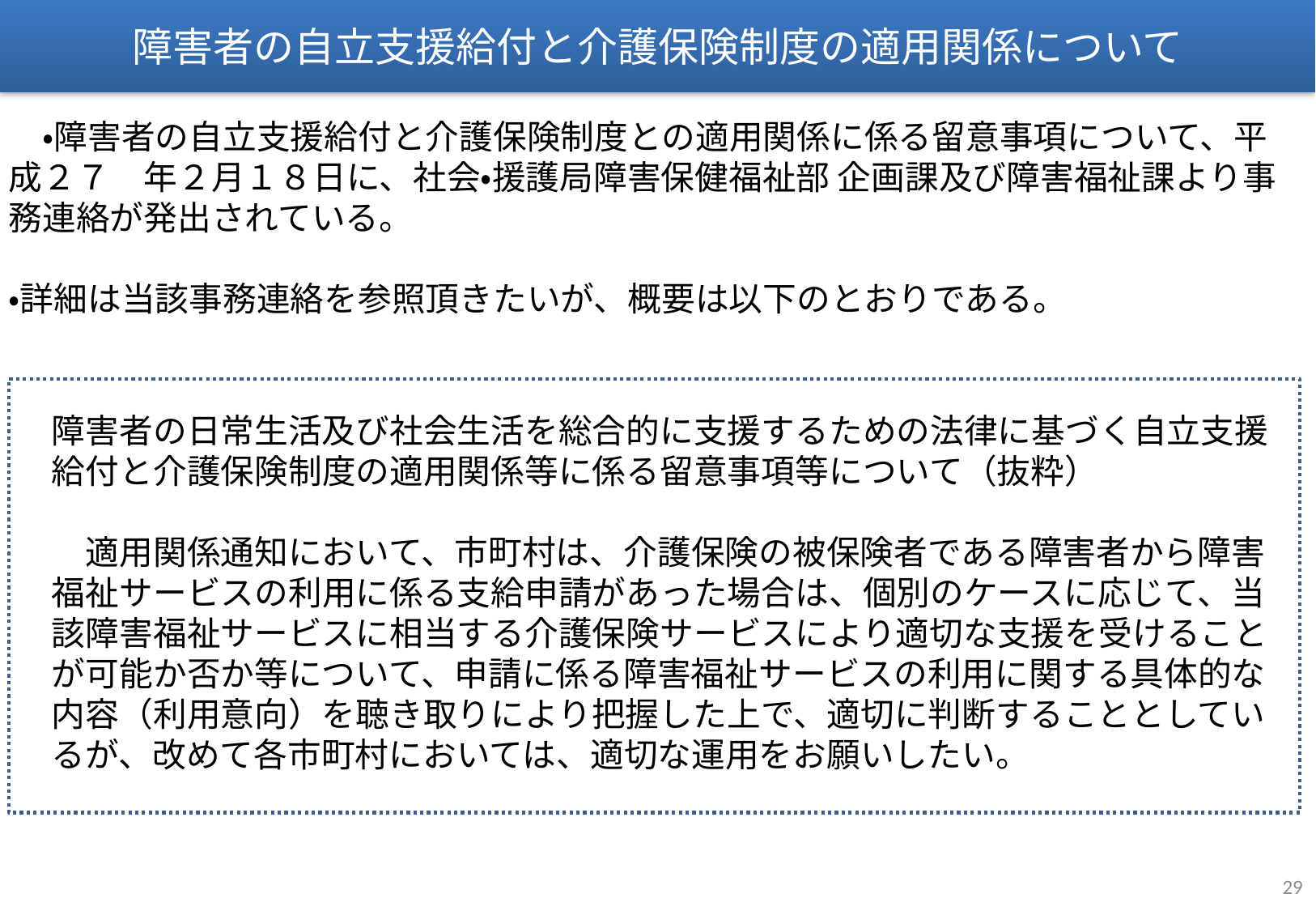

障害者の自立支援給付と介護保険制度の適用関係について
　・障害者の自立支援給付と介護保険制度との適用関係に係る留意事項について、平成２７　年２月１８日に、社会・援護局障害保健福祉部 企画課及び障害福祉課より事務連絡が発出されている。

・詳細は当該事務連絡を参照頂きたいが、概要は以下のとおりである。

障害者の日常生活及び社会生活を総合的に支援するための法律に基づく自立支援給付と介護保険制度の適用関係等に係る留意事項等について（抜粋）

　適用関係通知において、市町村は、介護保険の被保険者である障害者から障害福祉サービスの利用に係る支給申請があった場合は、個別のケースに応じて、当該障害福祉サービスに相当する介護保険サービスにより適切な支援を受けることが可能か否か等について、申請に係る障害福祉サービスの利用に関する具体的な内容（利用意向）を聴き取りにより把握した上で、適切に判断することとしているが、改めて各市町村においては、適切な運用をお願いしたい。
29